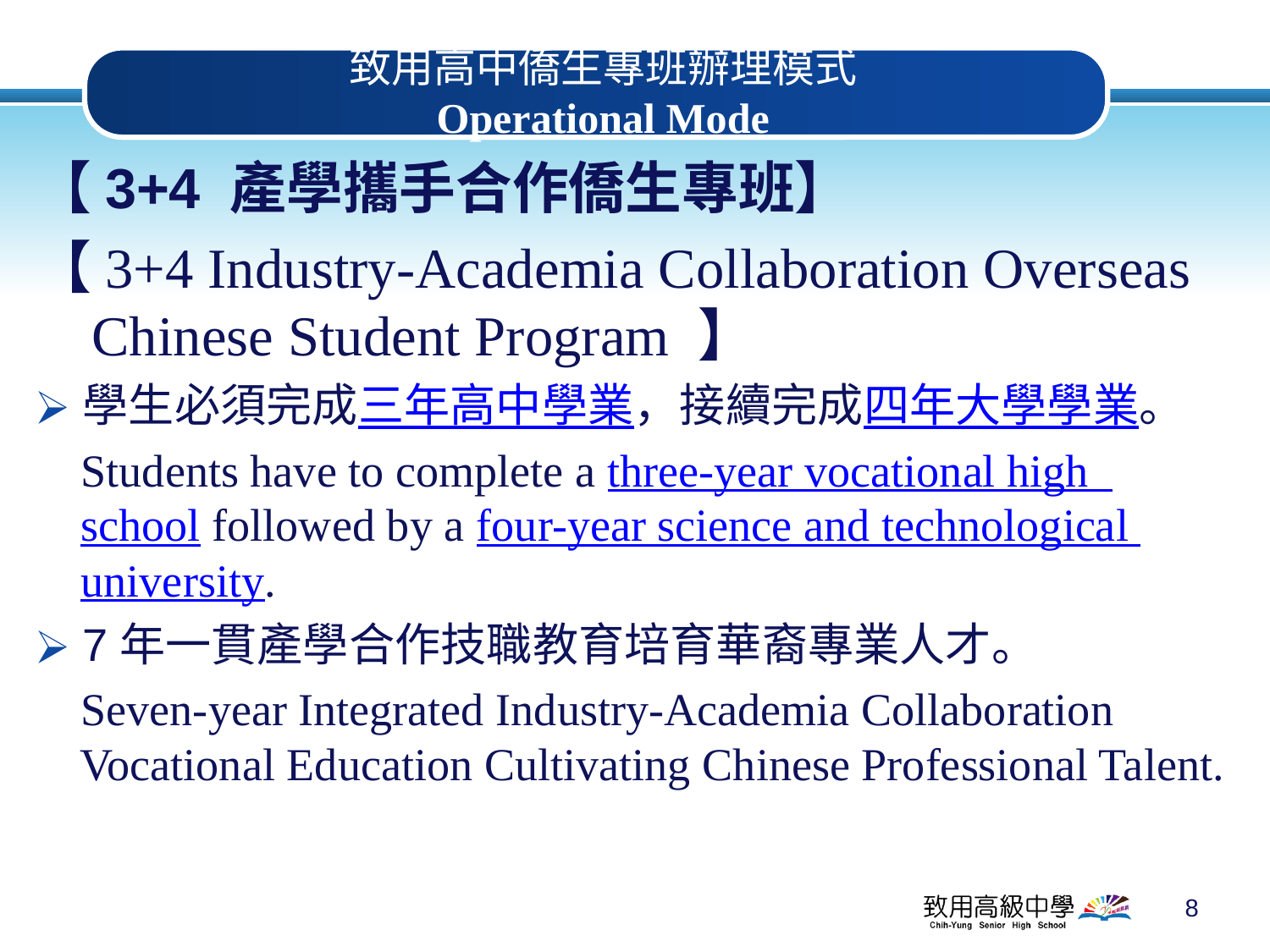

# 致用高中僑生專班辦理模式 Operational Mode
【3+4 產學攜手合作僑生專班】
【3+4 Industry-Academia Collaboration Overseas
    Chinese Student Program 】
學生必須完成三年高中學業，接續完成四年大學學業。
    Students have to complete a three-year vocational high
    school followed by a four-year science and technological
    university.
7年一貫產學合作技職教育培育華裔專業人才。
    Seven-year Integrated Industry-Academia Collaboration
    Vocational Education Cultivating Chinese Professional Talent.

8